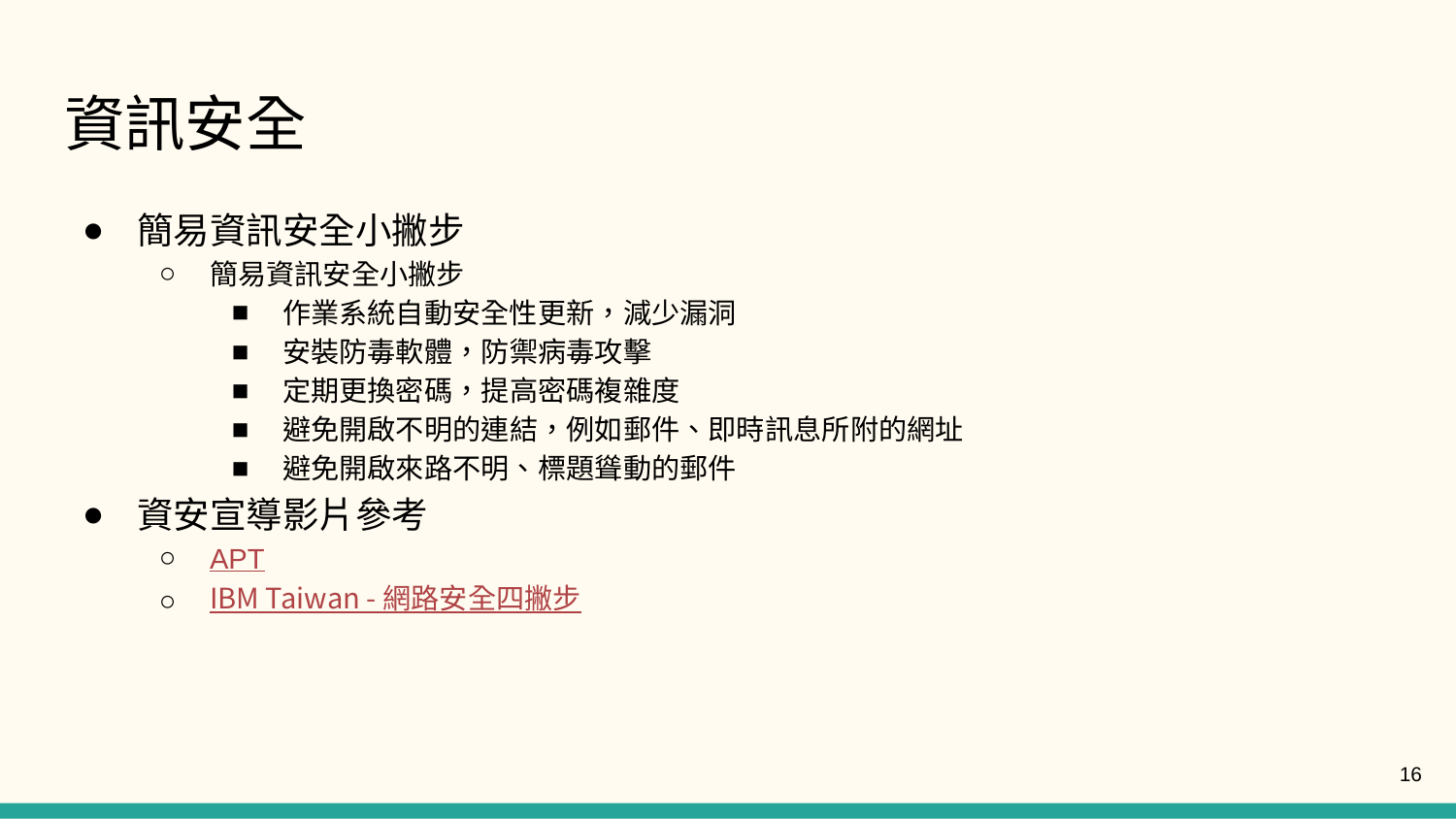

# 資訊安全
簡易資訊安全小撇步
簡易資訊安全小撇步
作業系統自動安全性更新，減少漏洞
安裝防毒軟體，防禦病毒攻擊
定期更換密碼，提高密碼複雜度
避免開啟不明的連結，例如郵件、即時訊息所附的網址
避免開啟來路不明、標題聳動的郵件
資安宣導影片參考
APT
IBM Taiwan - 網路安全四撇步
16